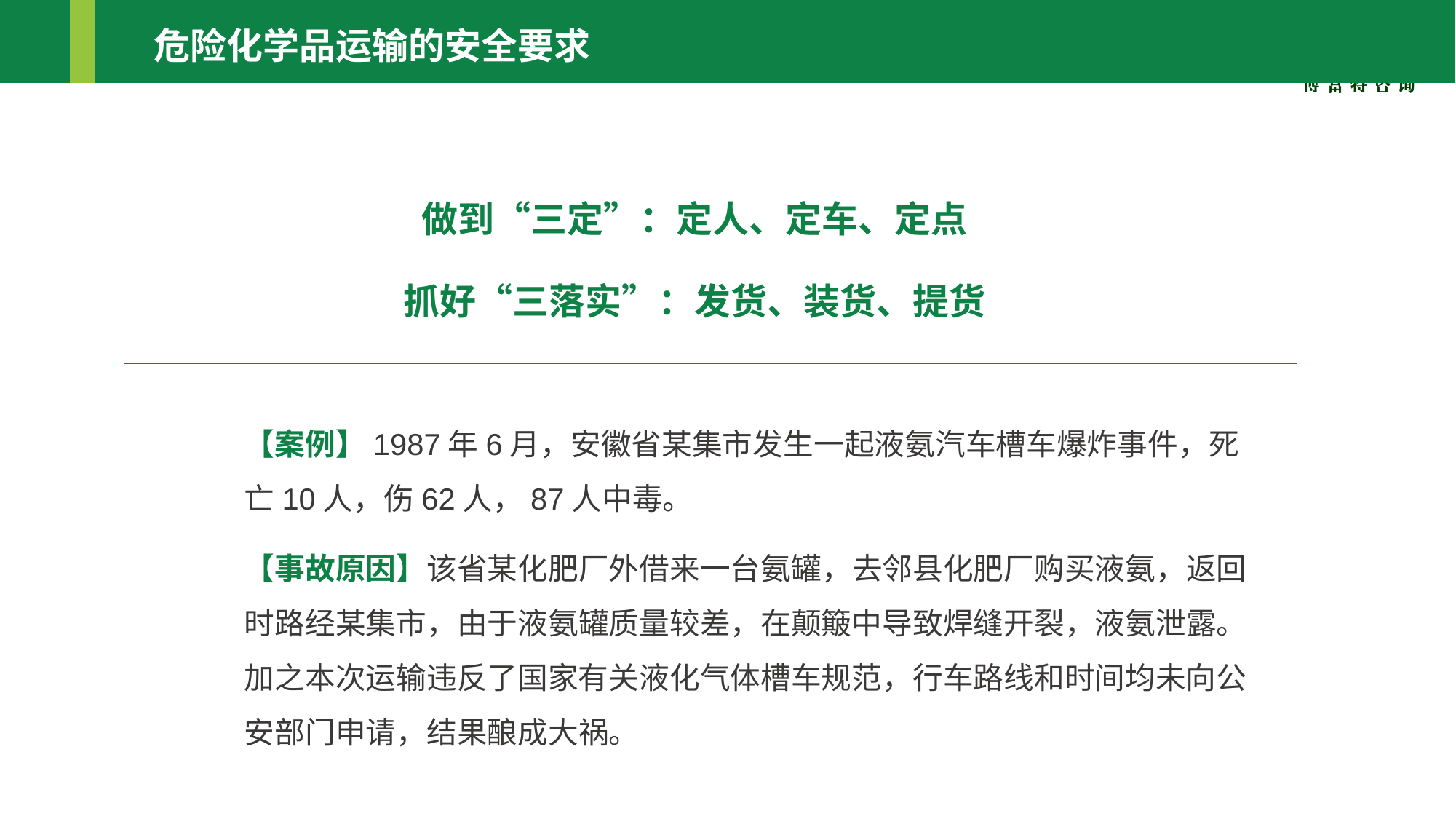

危险化学品运输的安全要求
做到“三定”：定人、定车、定点
抓好“三落实”：发货、装货、提货
【案例】1987年6月，安徽省某集市发生一起液氨汽车槽车爆炸事件，死亡10人，伤62人，87人中毒。
【事故原因】该省某化肥厂外借来一台氨罐，去邻县化肥厂购买液氨，返回时路经某集市，由于液氨罐质量较差，在颠簸中导致焊缝开裂，液氨泄露。加之本次运输违反了国家有关液化气体槽车规范，行车路线和时间均未向公安部门申请，结果酿成大祸。